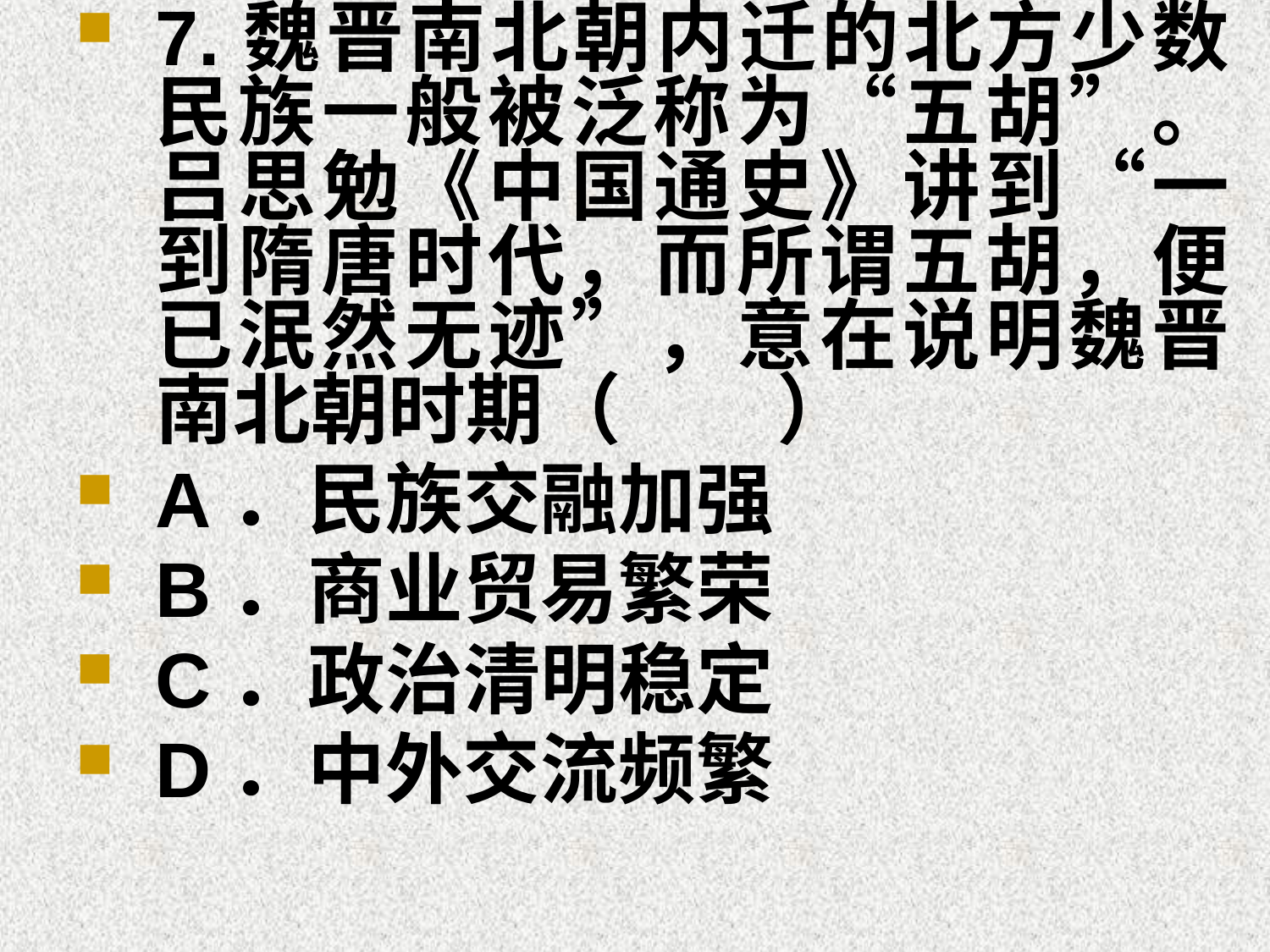

7.魏晋南北朝内迁的北方少数民族一般被泛称为“五胡”。吕思勉《中国通史》讲到“一到隋唐时代，而所谓五胡，便已泯然无迹”，意在说明魏晋南北朝时期（　　）
A．民族交融加强
B．商业贸易繁荣
C．政治清明稳定
D．中外交流频繁
#